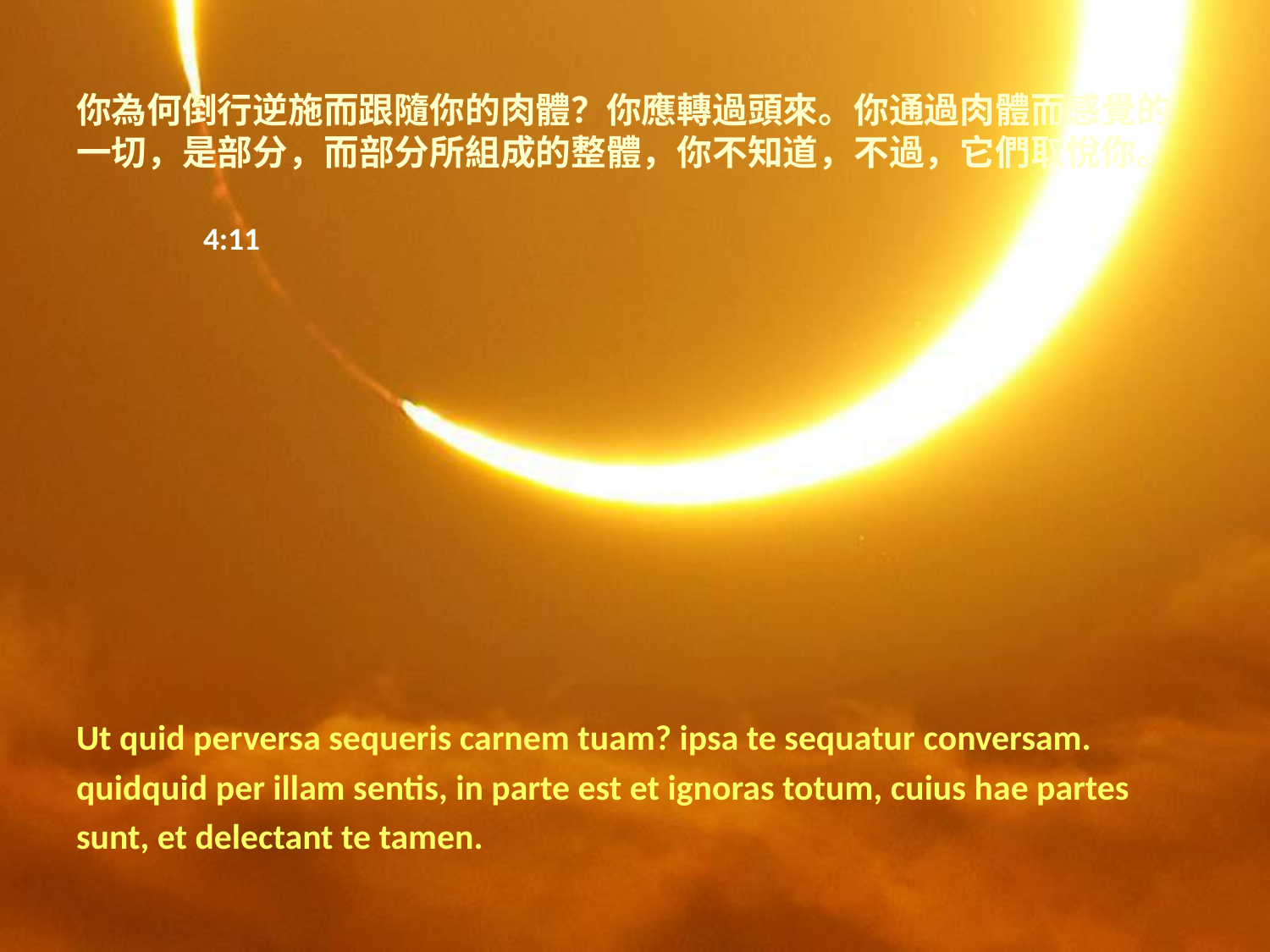

# 你為何倒行逆施而跟隨你的肉體？你應轉過頭來。你通過肉體而感覺的一切，是部分，而部分所組成的整體，你不知道，不過，它們取悅你。									4:11
Ut quid perversa sequeris carnem tuam? ipsa te sequatur conversam.
quidquid per illam sentis, in parte est et ignoras totum, cuius hae partes
sunt, et delectant te tamen.